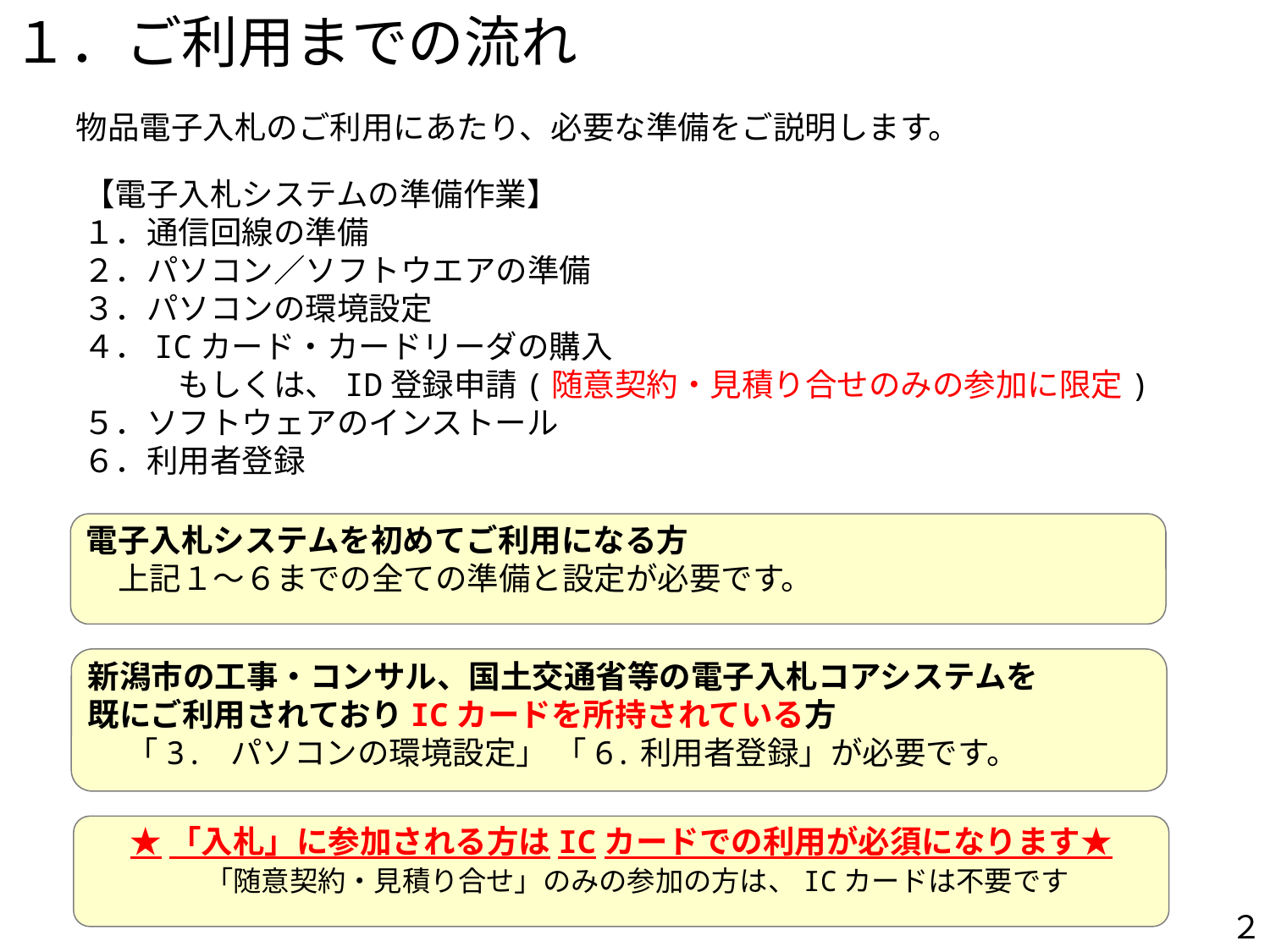

１．ご利用までの流れ
物品電子入札のご利用にあたり、必要な準備をご説明します。
【電子入札システムの準備作業】
１．通信回線の準備
２．パソコン／ソフトウエアの準備
３．パソコンの環境設定
４．ICカード・カードリーダの購入
　　　もしくは、ID登録申請(随意契約・見積り合せのみの参加に限定)
５．ソフトウェアのインストール
６．利用者登録
電子入札システムを初めてご利用になる方
　上記１～６までの全ての準備と設定が必要です。
新潟市の工事・コンサル、国土交通省等の電子入札コアシステムを
既にご利用されておりICカードを所持されている方
　 「3. パソコンの環境設定」 「6.利用者登録」が必要です。
★「入札」に参加される方はICカードでの利用が必須になります★
　「随意契約・見積り合せ」のみの参加の方は、ICカードは不要です
２